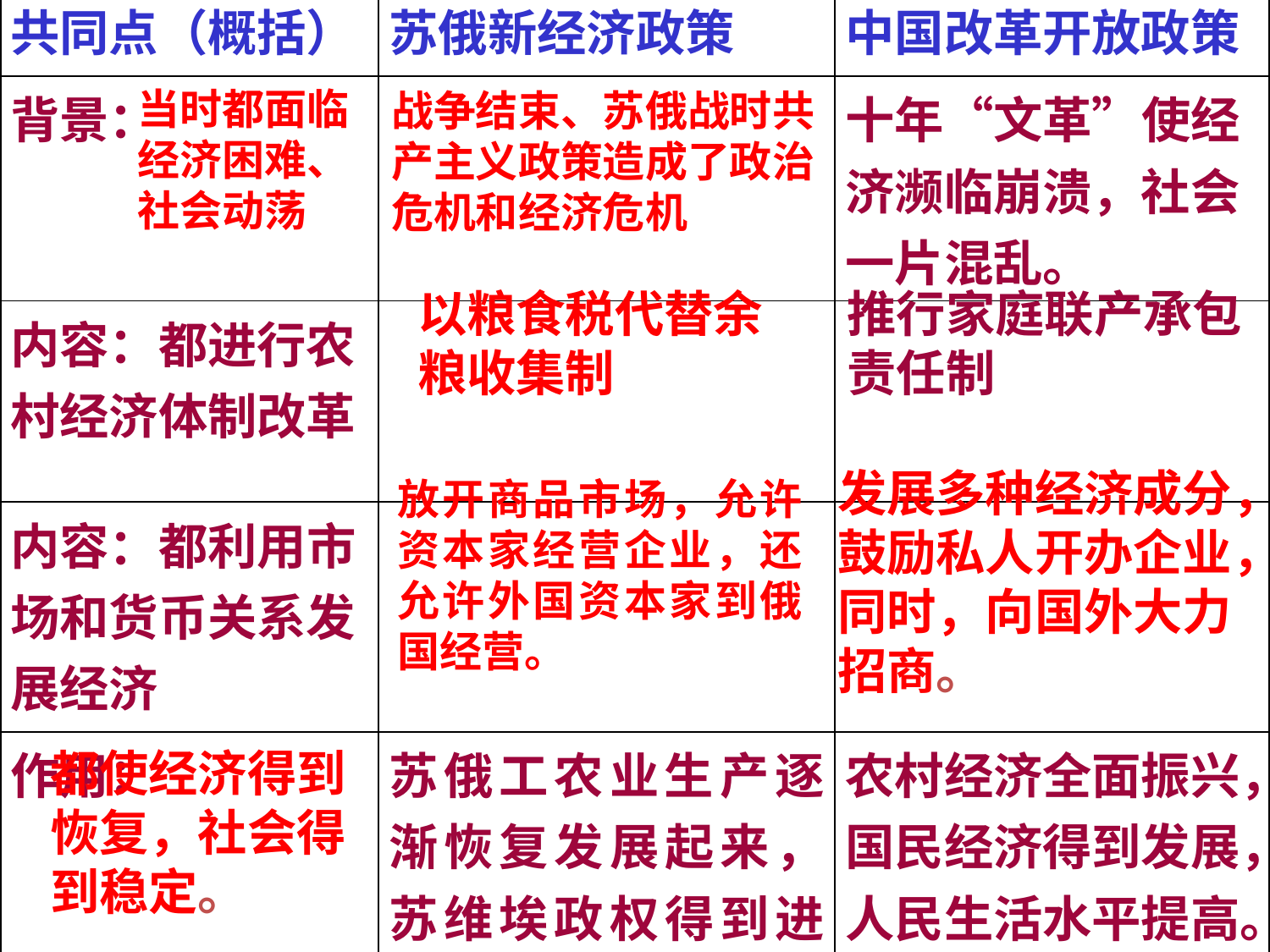

| 共同点（概括） | 苏俄新经济政策 | 中国改革开放政策 |
| --- | --- | --- |
| 背景： |  | 十年“文革”使经济濒临崩溃，社会一片混乱。 |
| 内容：都进行农村经济体制改革 |  |  |
| 内容：都利用市场和货币关系发展经济 |  |  |
| 作用： | 苏俄工农业生产逐渐恢复发展起来，苏维埃政权得到进一步巩固。 | 农村经济全面振兴，国民经济得到发展，人民生活水平提高。 |
当时都面临经济困难、社会动荡

战争结束、苏俄战时共产主义政策造成了政治危机和经济危机

以粮食税代替余粮收集制

推行家庭联产承包责任制

发展多种经济成分，鼓励私人开办企业，同时，向国外大力招商。

放开商品市场，允许资本家经营企业，还允许外国资本家到俄国经营。

都使经济得到恢复，社会得到稳定。